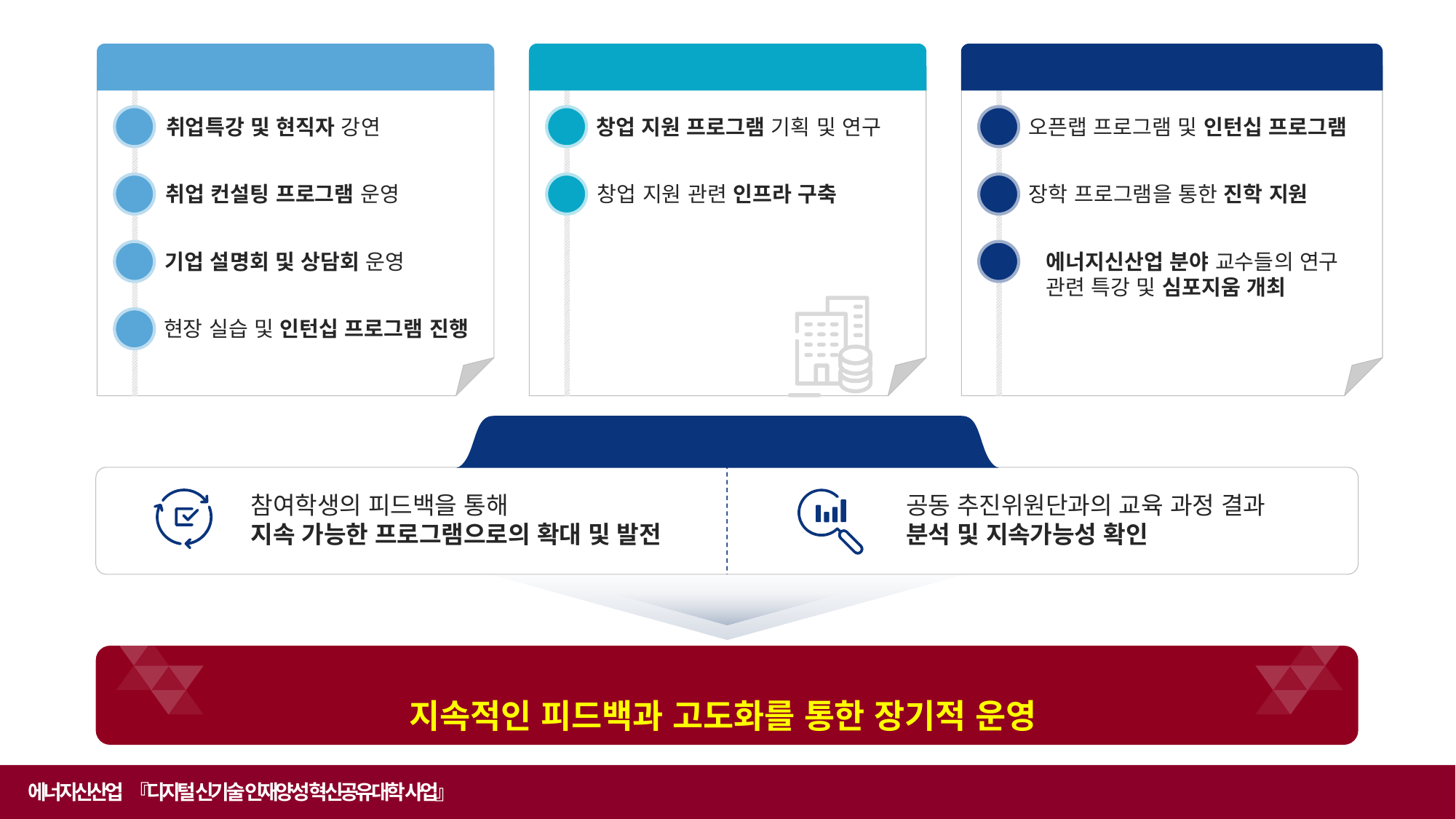

취업지원

1
취업특강 및 현직자 강연

2
취업 컨설팅 프로그램 운영

3
기업 설명회 및 상담회 운영

4
현장 실습 및 인턴십 프로그램 진행

창업지원

1
창업 지원 프로그램 기획 및 연구

2
창업 지원 관련 인프라 구축

진학지원

1
오픈랩 프로그램 및 인턴십 프로그램

2
장학 프로그램을 통한 진학 지원

3
에너지신산업 분야 교수들의 연구
관련 특강 및 심포지움 개최

1차년도 계획의 확대 및 고도화

참여학생의 피드백을 통해
지속 가능한 프로그램으로의 확대 및 발전
공동 추진위원단과의 교육 과정 결과
분석 및 지속가능성 확인

다양한 지원 프로그램을 통해 취업∙창업∙진학으로의 진출 확대
지속적인 피드백과 고도화를 통한 장기적 운영